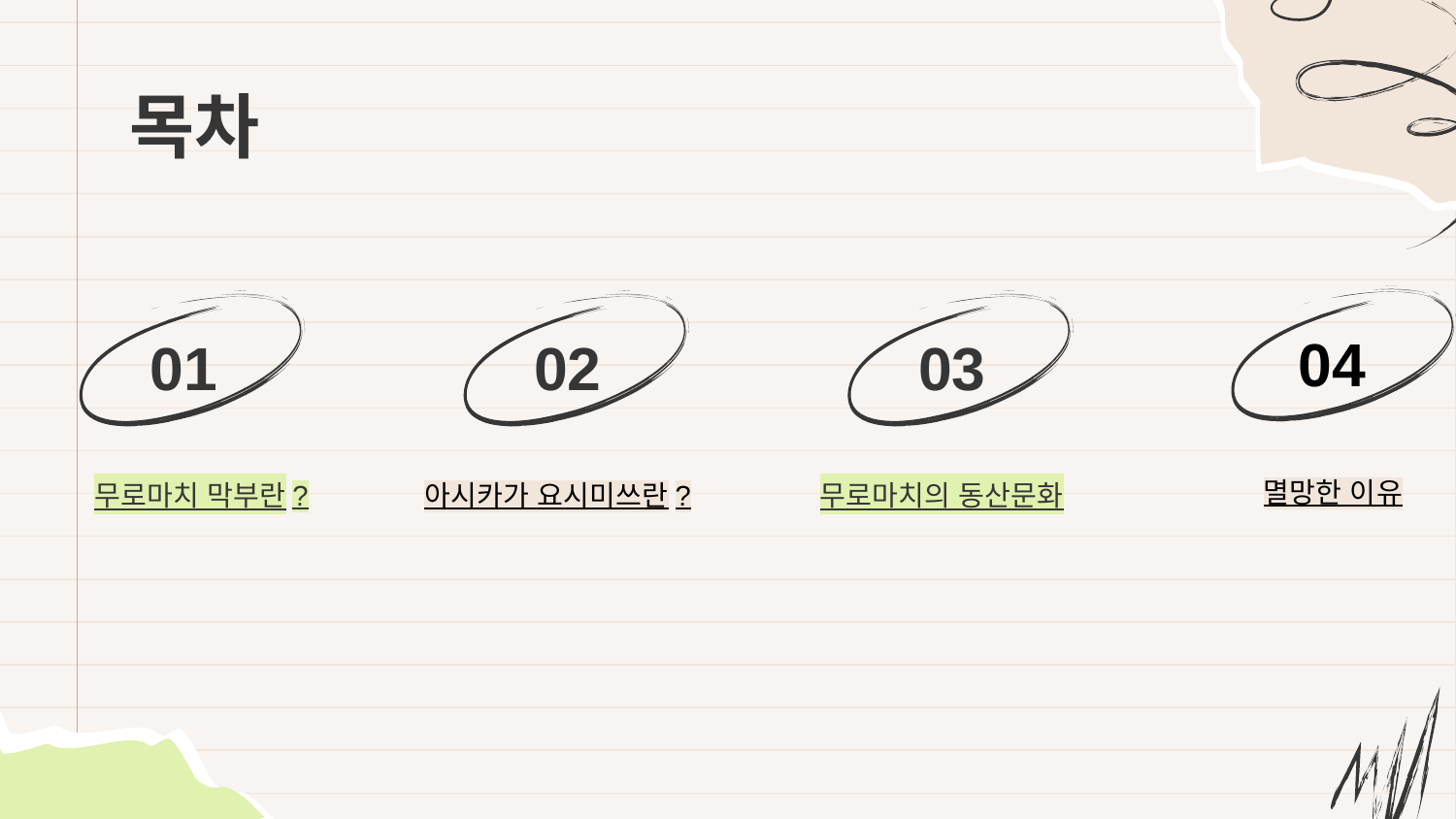

# 목차

01
02
03
04
무로마치 막부란?
아시카가 요시미쓰란?
무로마치의 동산문화
멸망한 이유